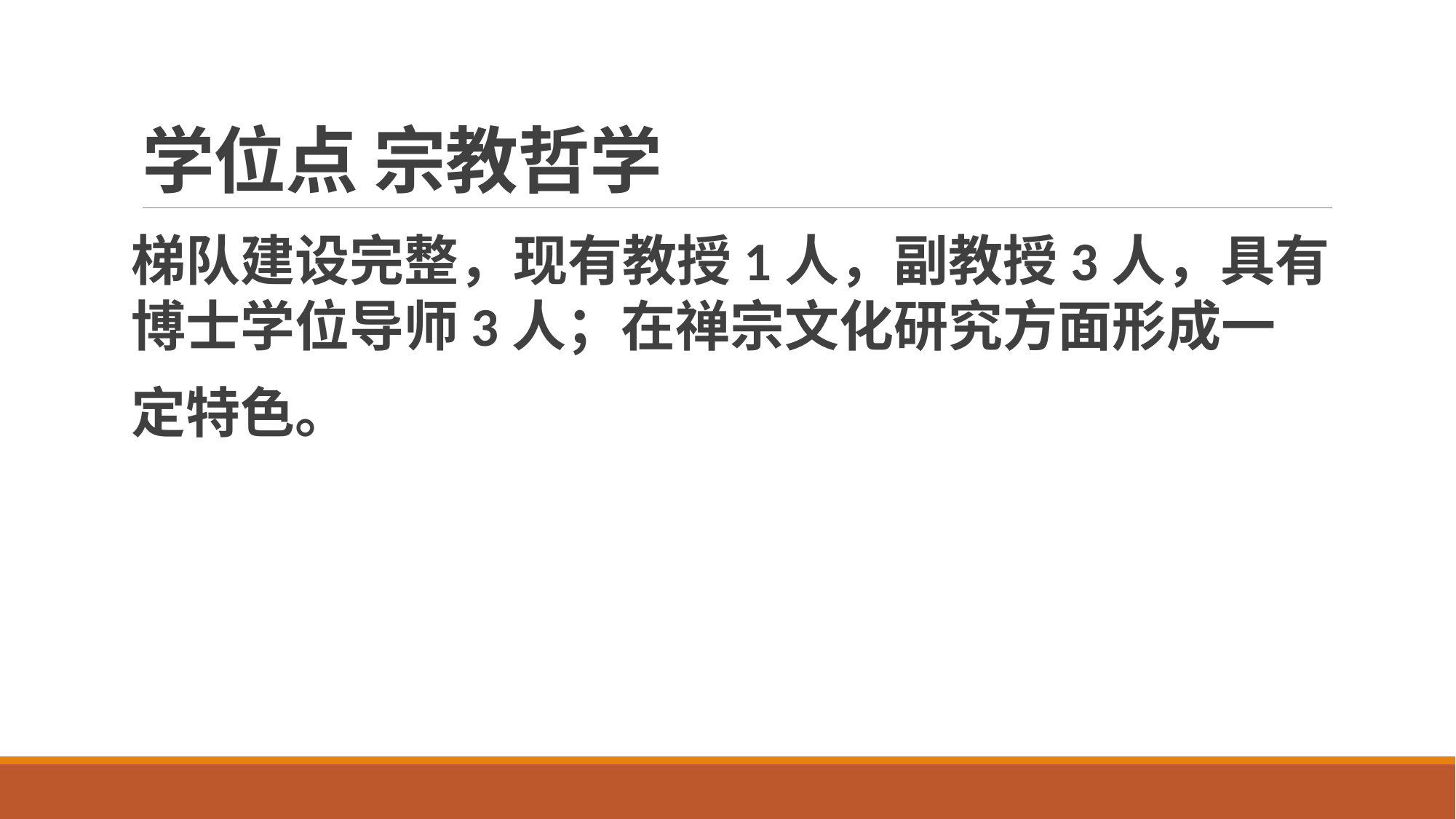

# 学位点 宗教哲学
梯队建设完整，现有教授1人，副教授3人，具有博士学位导师3人；在禅宗文化研究方面形成一
定特色。